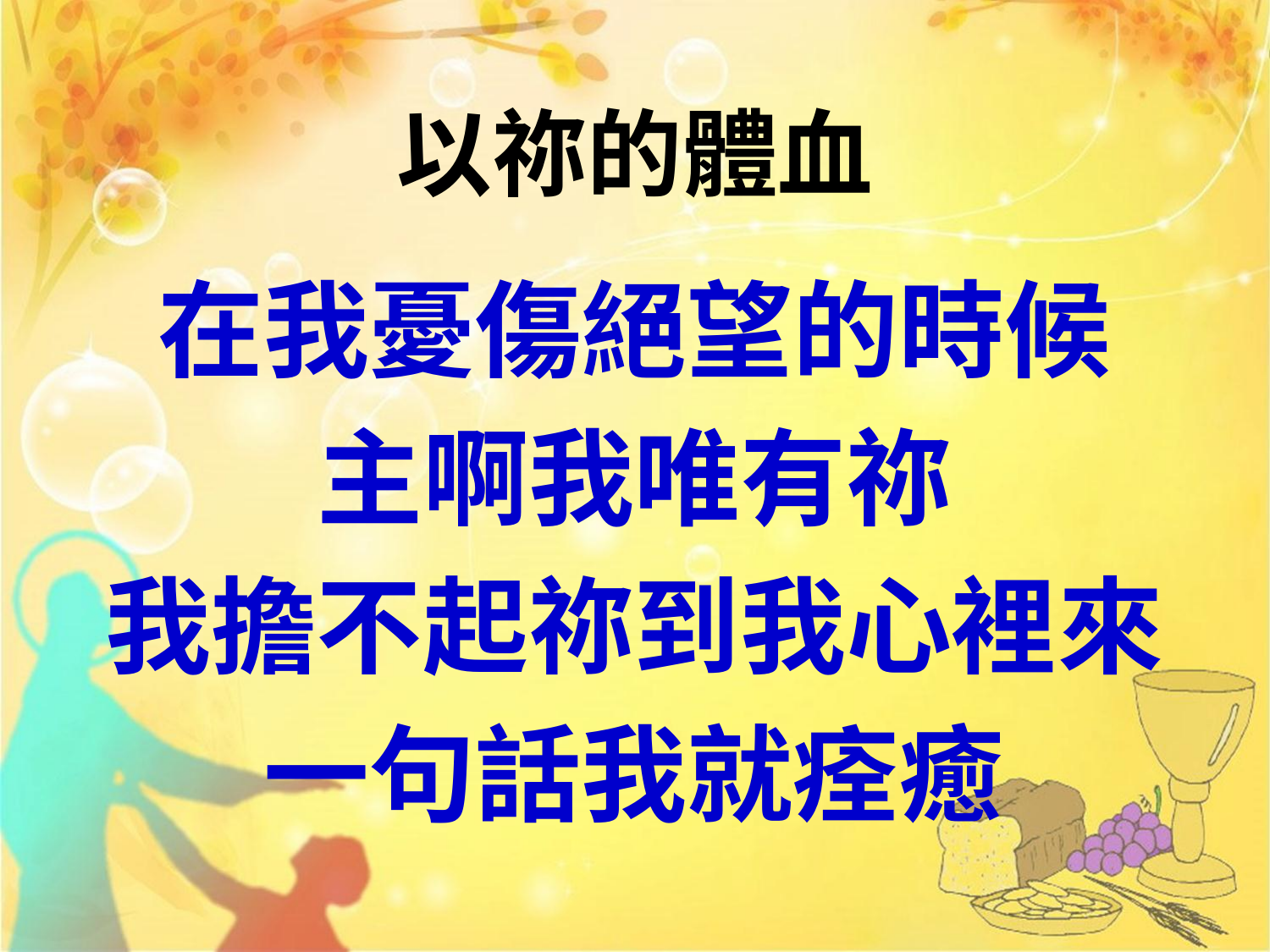

# 以祢的體血
在我憂傷絕望的時候
主啊我唯有祢
我擔不起祢到我心裡來
一句話我就痊癒